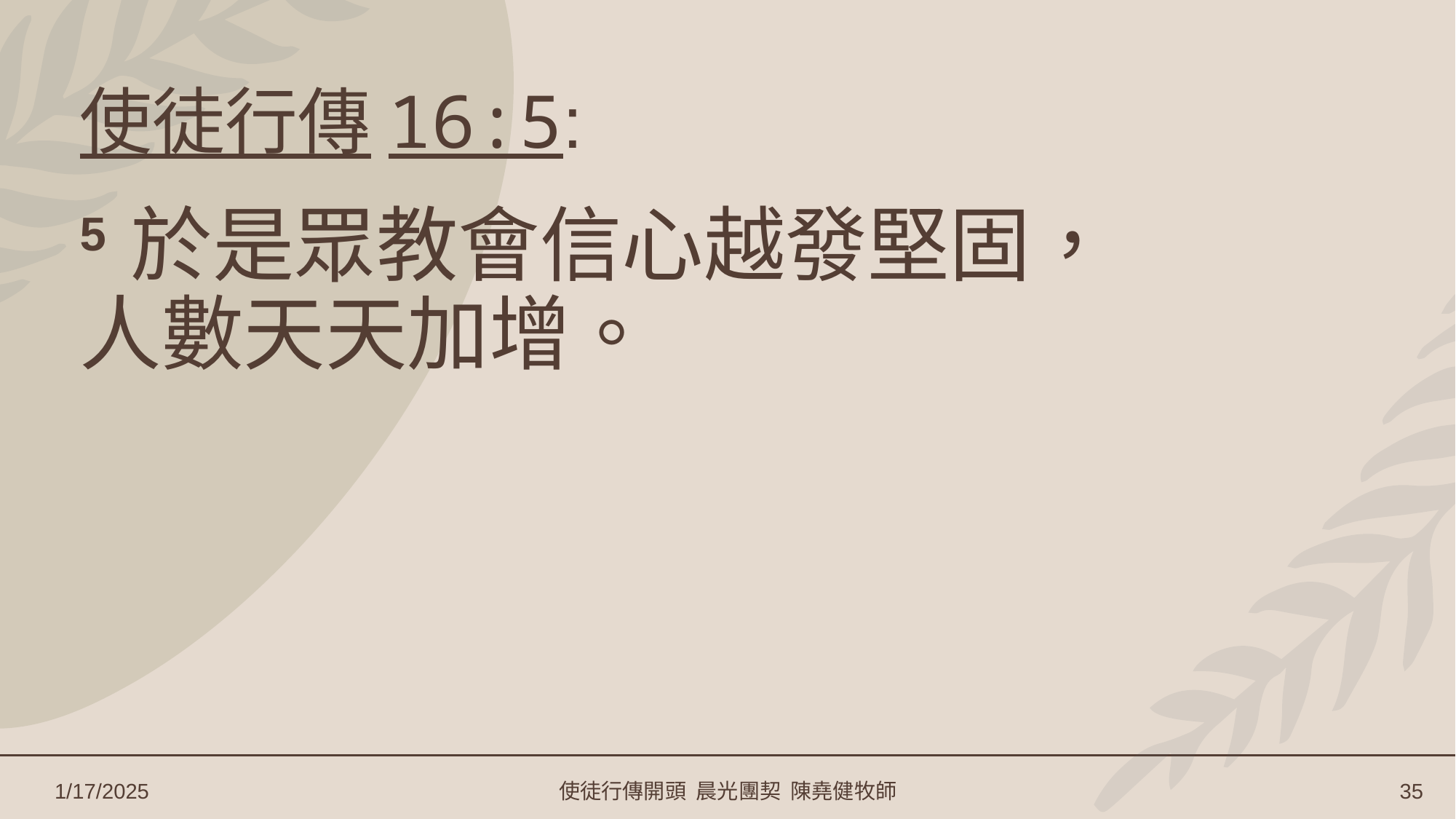

# 使徒行傳16:5:
5 於是眾教會信心越發堅固，
人數天天加增。
1/17/2025
使徒行傳開頭  晨光團契  陳堯健牧師
35